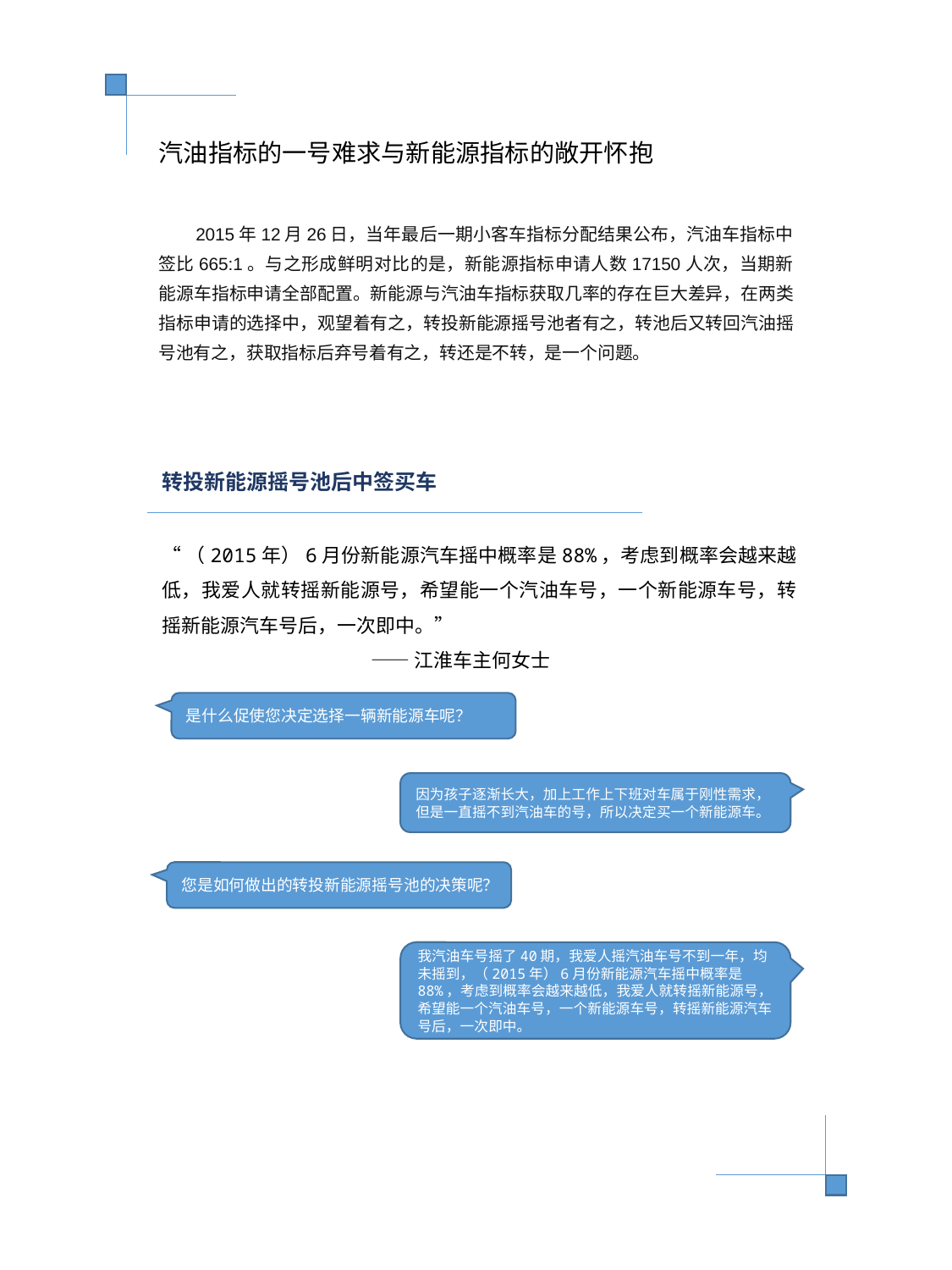

汽油指标的一号难求与新能源指标的敞开怀抱
2015年12月26日，当年最后一期小客车指标分配结果公布，汽油车指标中签比665:1。与之形成鲜明对比的是，新能源指标申请人数17150人次，当期新能源车指标申请全部配置。新能源与汽油车指标获取几率的存在巨大差异，在两类指标申请的选择中，观望着有之，转投新能源摇号池者有之，转池后又转回汽油摇号池有之，获取指标后弃号着有之，转还是不转，是一个问题。
转投新能源摇号池后中签买车
“（2015年）6月份新能源汽车摇中概率是88%，考虑到概率会越来越低，我爱人就转摇新能源号，希望能一个汽油车号，一个新能源车号，转摇新能源汽车号后，一次即中。”
                                               ——江淮车主何女士
是什么促使您决定选择一辆新能源车呢？
因为孩子逐渐长大，加上工作上下班对车属于刚性需求，但是一直摇不到汽油车的号，所以决定买一个新能源车。
您是如何做出的转投新能源摇号池的决策呢？
我汽油车号摇了40期，我爱人摇汽油车号不到一年，均未摇到，（2015年）6月份新能源汽车摇中概率是88%，考虑到概率会越来越低，我爱人就转摇新能源号，希望能一个汽油车号，一个新能源车号，转摇新能源汽车号后，一次即中。